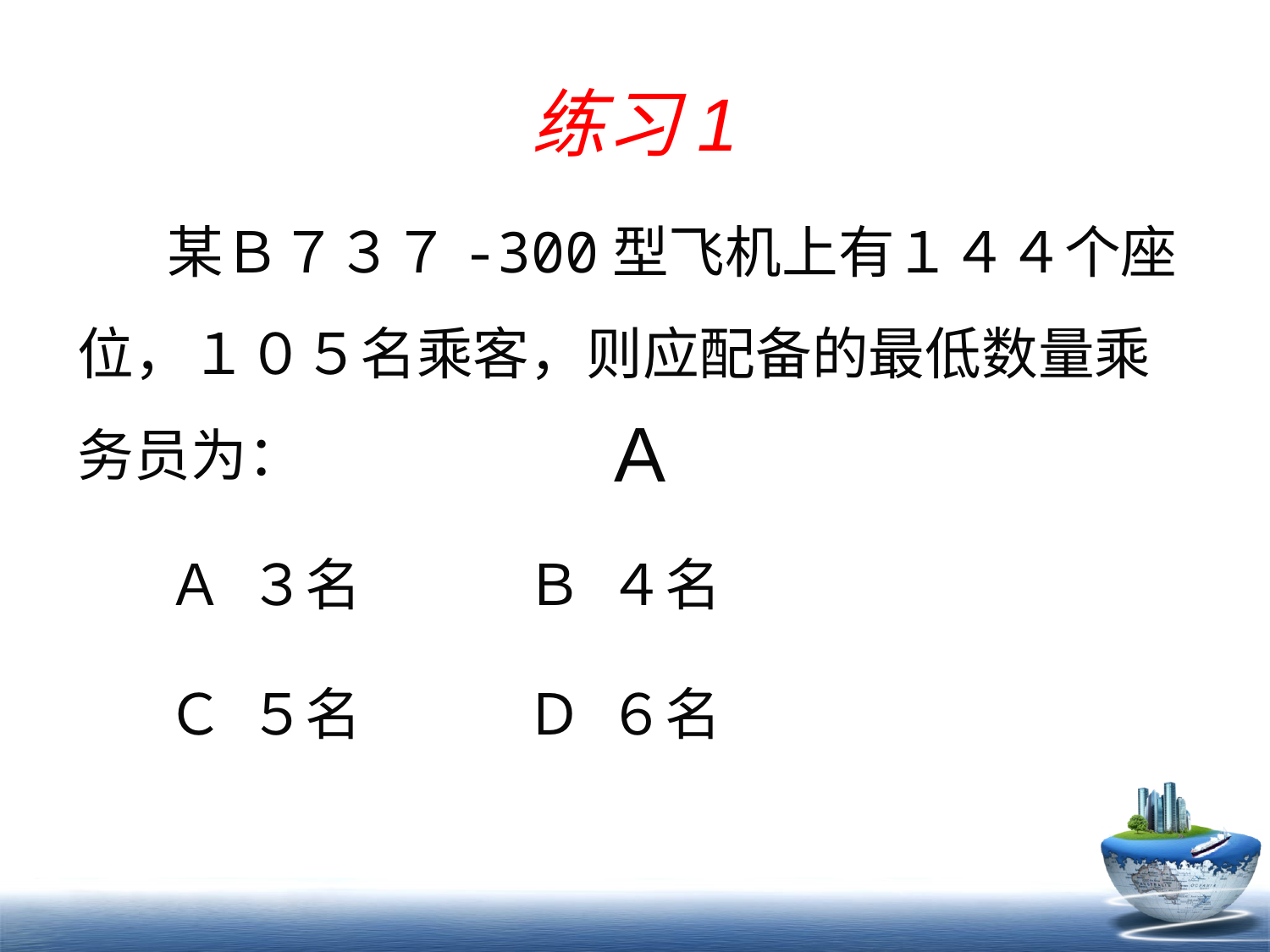

# 练习1
      某Ｂ７３７-300型飞机上有１４４个座位，１０５名乘客，则应配备的最低数量乘务员为：
      Ａ  ３名             Ｂ  ４名
      Ｃ  ５名             Ｄ  ６名

A